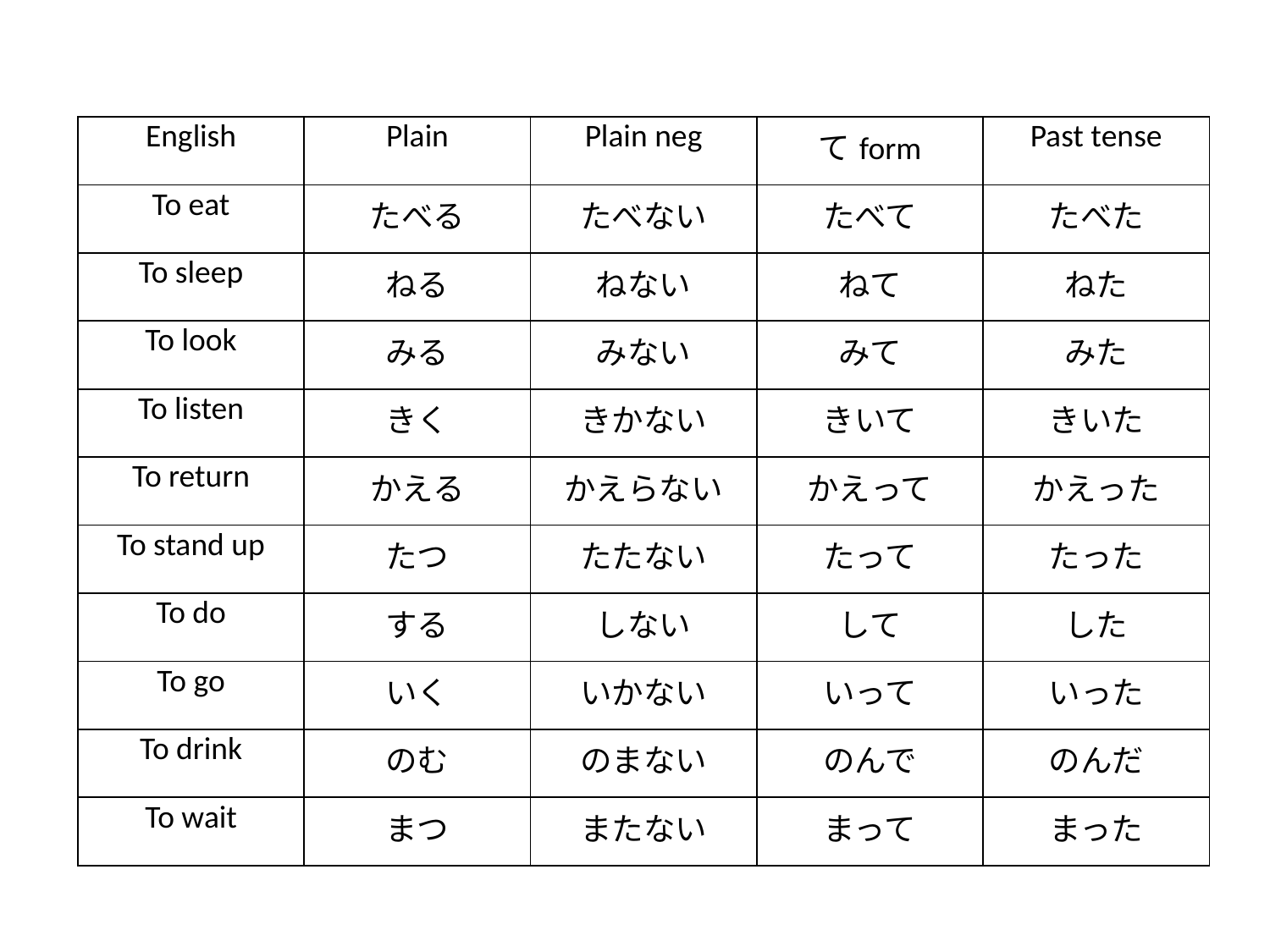

| English | Plain | Plain neg | てform | Past tense |
| --- | --- | --- | --- | --- |
| To eat | たべる | たべない | たべて | たべた |
| To sleep | ねる | ねない | ねて | ねた |
| To look | みる | みない | みて | みた |
| To listen | きく | きかない | きいて | きいた |
| To return | かえる | かえらない | かえって | かえった |
| To stand up | たつ | たたない | たって | たった |
| To do | する | しない | して | した |
| To go | いく | いかない | いって | いった |
| To drink | のむ | のまない | のんで | のんだ |
| To wait | まつ | またない | まって | まった |